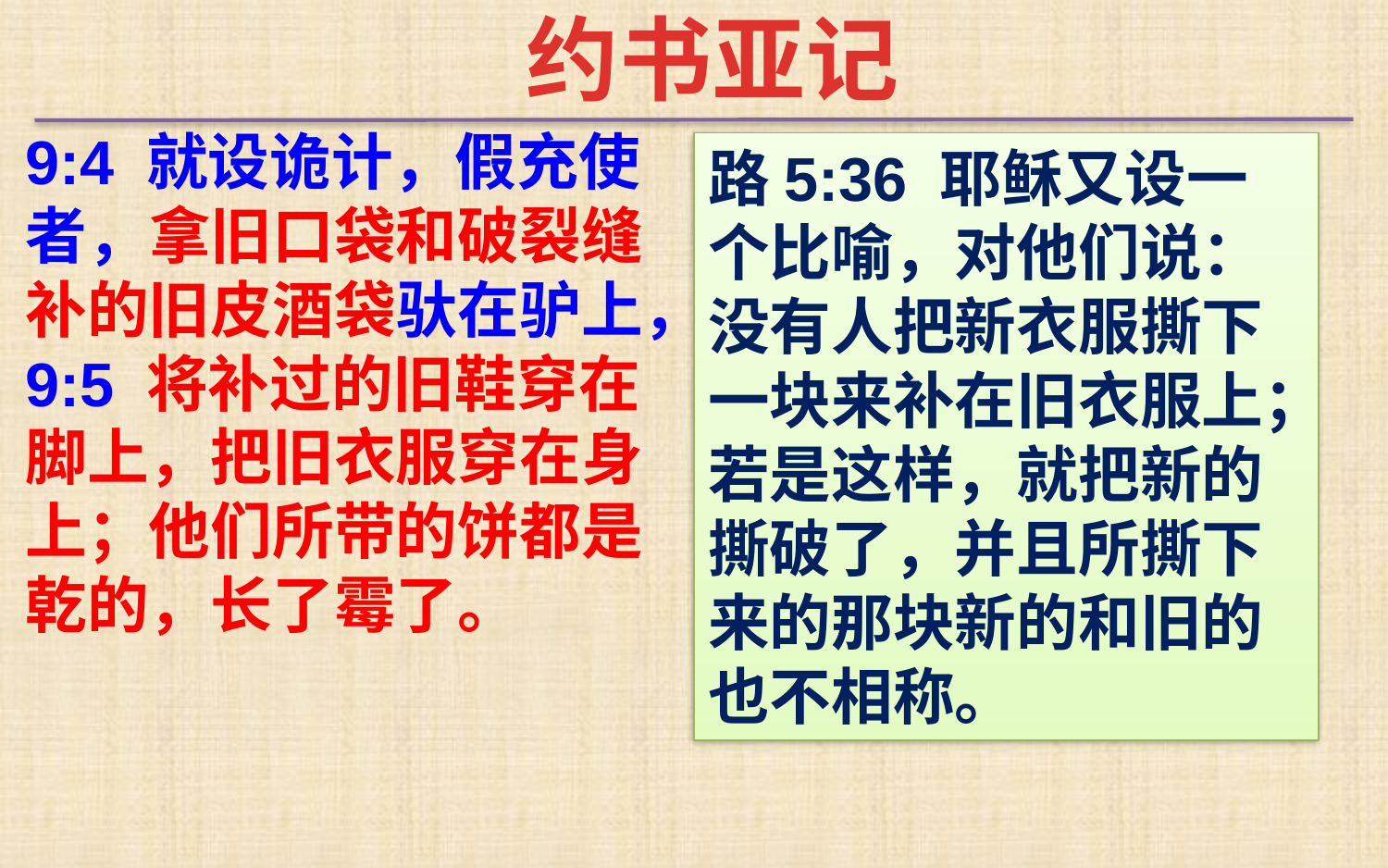

约书亚记
9:4 就设诡计，假充使者，拿旧口袋和破裂缝补的旧皮酒袋驮在驴上，
9:5 将补过的旧鞋穿在脚上，把旧衣服穿在身上；他们所带的饼都是乾的，长了霉了。
路5:36 耶稣又设一个比喻，对他们说：没有人把新衣服撕下一块来补在旧衣服上；若是这样，就把新的撕破了，并且所撕下来的那块新的和旧的也不相称。